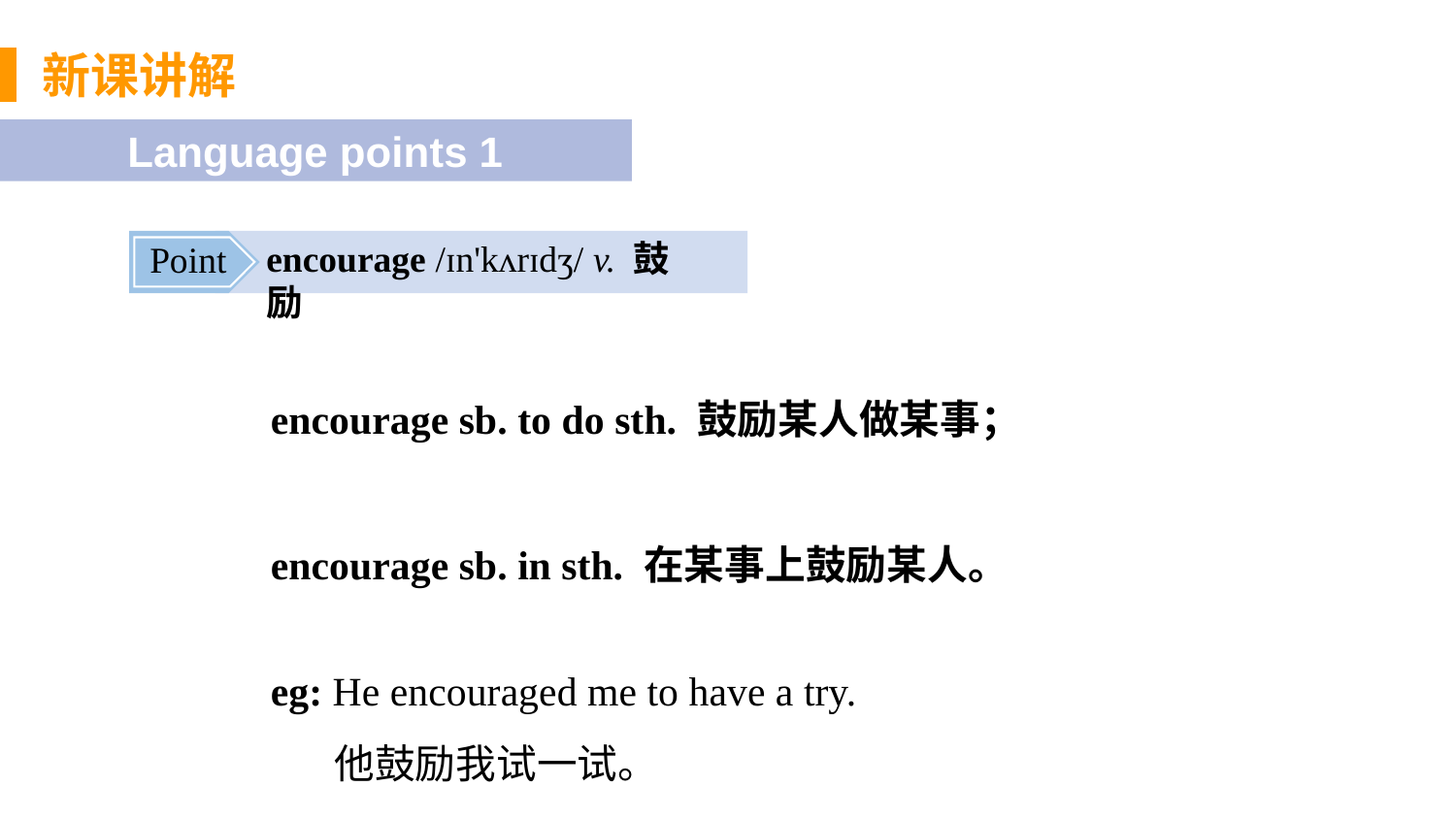

新课讲解

Language points 1

encourage /ɪn'kʌrɪdʒ/ v. 鼓励

Point

encourage sb. to do sth. 鼓励某人做某事；
encourage sb. in sth. 在某事上鼓励某人。

eg: He encouraged me to have a try.
      他鼓励我试一试。